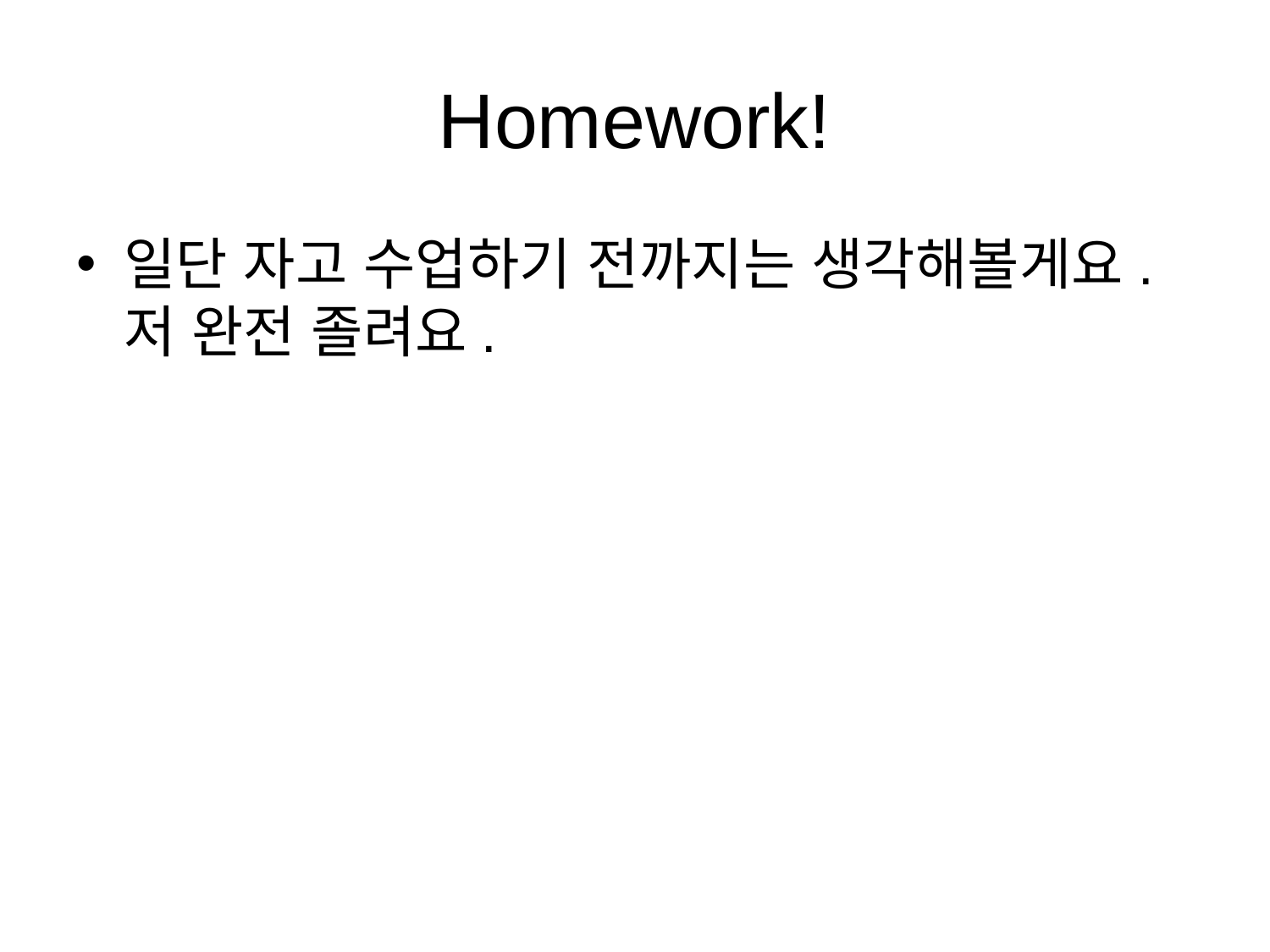

# Homework!
일단 자고 수업하기 전까지는 생각해볼게요. 저 완전 졸려요.